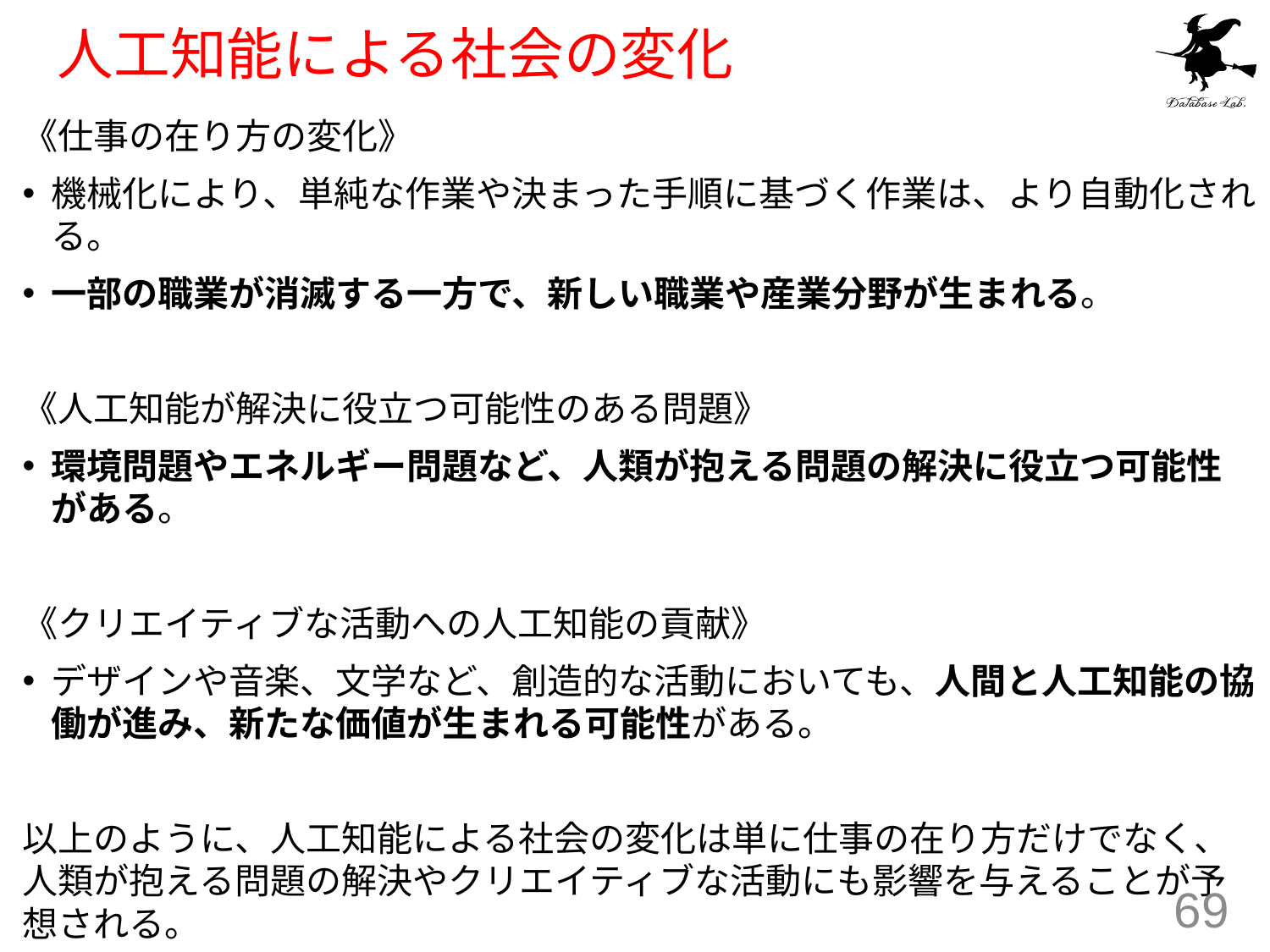

# 人工知能による社会の変化
《仕事の在り方の変化》
機械化により、単純な作業や決まった手順に基づく作業は、より自動化される。
一部の職業が消滅する一方で、新しい職業や産業分野が生まれる。

《人工知能が解決に役立つ可能性のある問題》
環境問題やエネルギー問題など、人類が抱える問題の解決に役立つ可能性がある。

《クリエイティブな活動への人工知能の貢献》
デザインや音楽、文学など、創造的な活動においても、人間と人工知能の協働が進み、新たな価値が生まれる可能性がある。

以上のように、人工知能による社会の変化は単に仕事の在り方だけでなく、人類が抱える問題の解決やクリエイティブな活動にも影響を与えることが予想される。
69